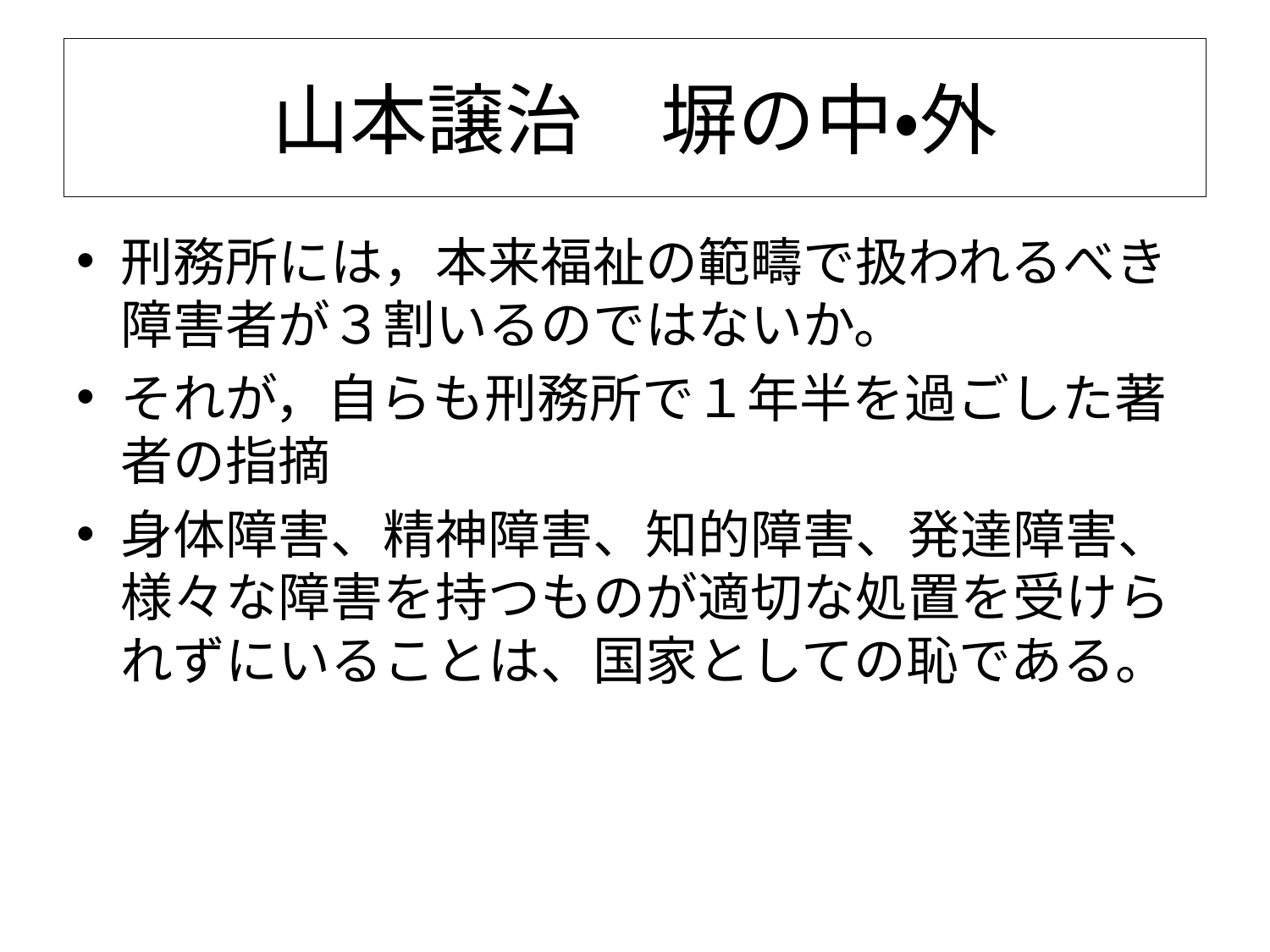

# 山本譲治　塀の中・外
刑務所には，本来福祉の範疇で扱われるべき障害者が３割いるのではないか。
それが，自らも刑務所で１年半を過ごした著者の指摘
身体障害、精神障害、知的障害、発達障害、
様々な障害を持つものが適切な処置を受けられずにいることは、国家としての恥である。